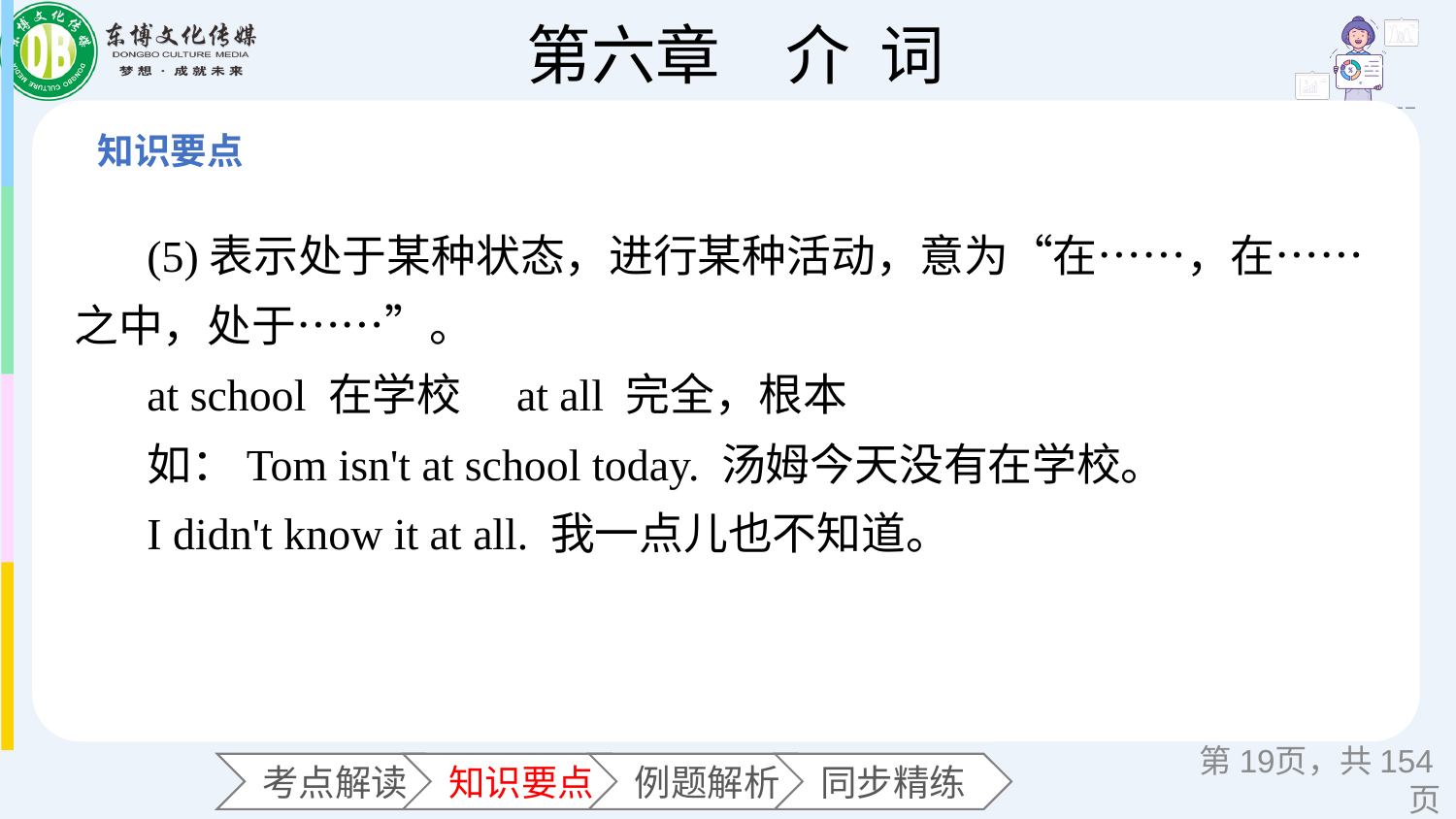

(5)表示处于某种状态，进行某种活动，意为“在……，在……之中，处于……”。
at school 在学校　at all 完全，根本
如：Tom isn't at school today. 汤姆今天没有在学校。
I didn't know it at all. 我一点儿也不知道。
第19页，共154页